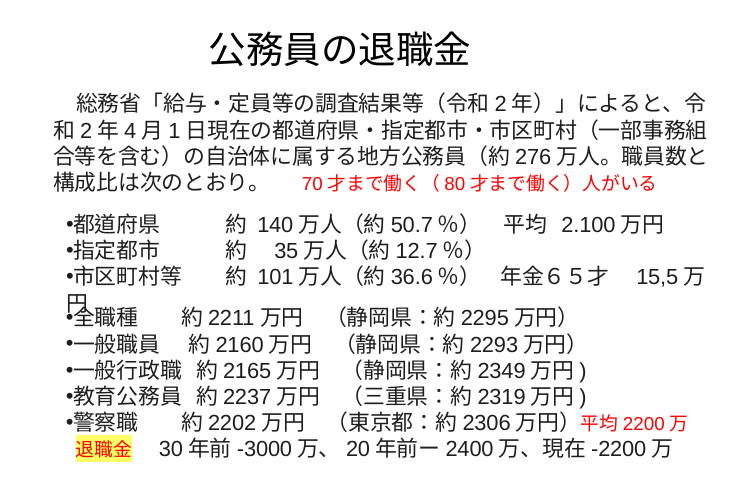

公務員の退職金
　総務省「給与・定員等の調査結果等（令和2年）」によると、令和2年4月1日現在の都道府県・指定都市・市区町村（一部事務組合等を含む）の自治体に属する地方公務員（約276万人。職員数と構成比は次のとおり。 　70才まで働く（80才まで働く）人がいる

都道府県　　　約 140万人（約50.7％）　平均  2.100万円
指定都市　　　約　35万人（約12.7％）
市区町村等　　約 101万人（約36.6％）    年金６５才　15,5万円
全職種         約2211万円　（静岡県：約2295万円）
一般職員      約2160万円　（静岡県：約2293万円）
一般行政職   約2165万円　（静岡県：約2349万円)
教育公務員   約2237万円　（三重県：約2319万円)
警察職         約2202万円　（東京都：約2306万円）平均2200万
 退職金　30年前-3000万、20年前ー2400万、現在-2200万